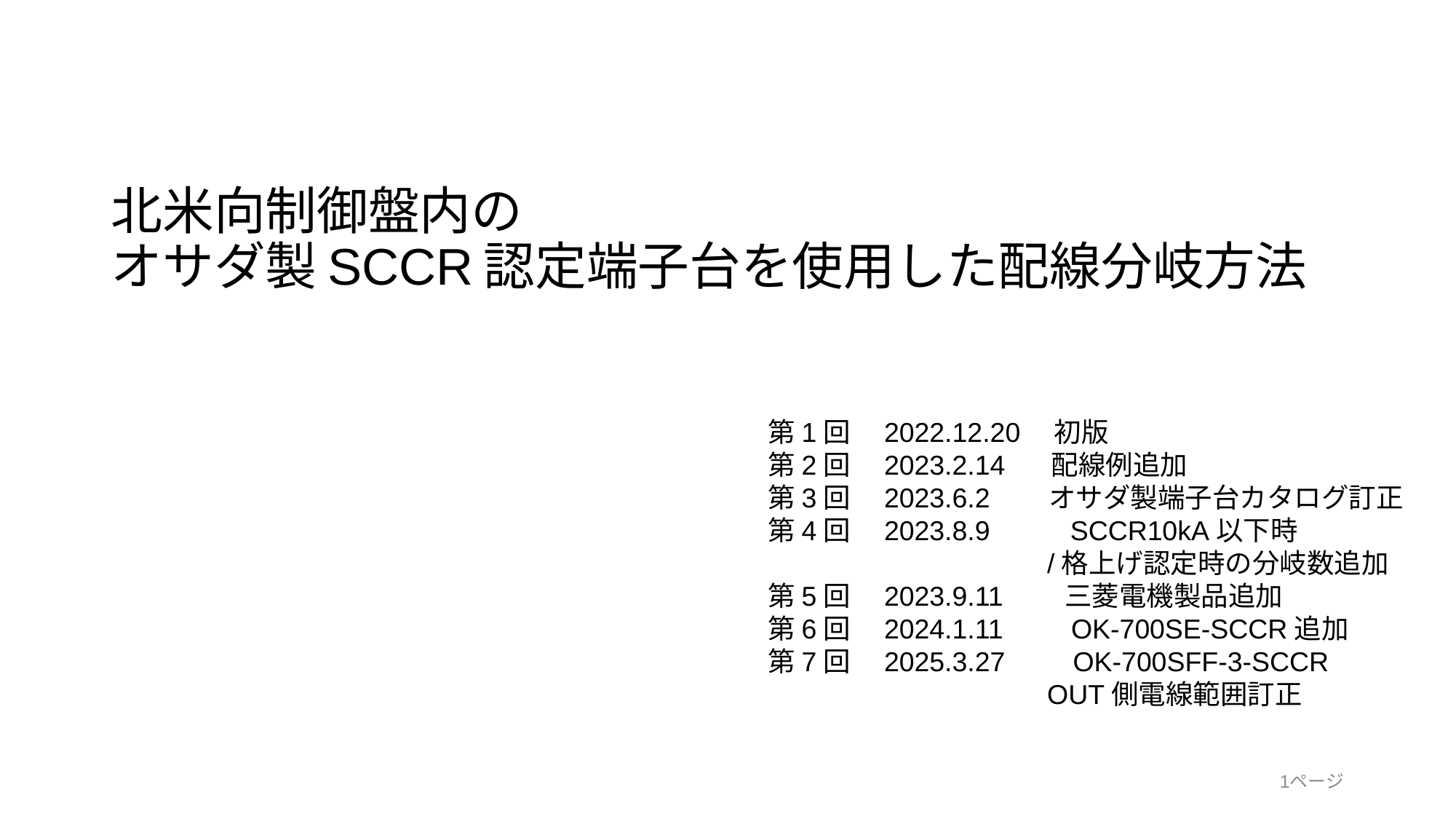

# 北米向制御盤内の オサダ製SCCR認定端子台を使用した配線分岐方法
第1回　2022.12.20　初版
第2回　2023.2.14　  配線例追加
第3回　2023.6.2　    オサダ製端子台カタログ訂正
第4回　2023.8.9　　  SCCR10kA以下時
　　　　　　　　　　/格上げ認定時の分岐数追加
第5回　2023.9.11　　三菱電機製品追加
第6回　2024.1.11　　OK-700SE-SCCR追加
第7回　2025.3.27　　OK-700SFF-3-SCCR
　　　　　　　　　　OUT側電線範囲訂正

1ページ